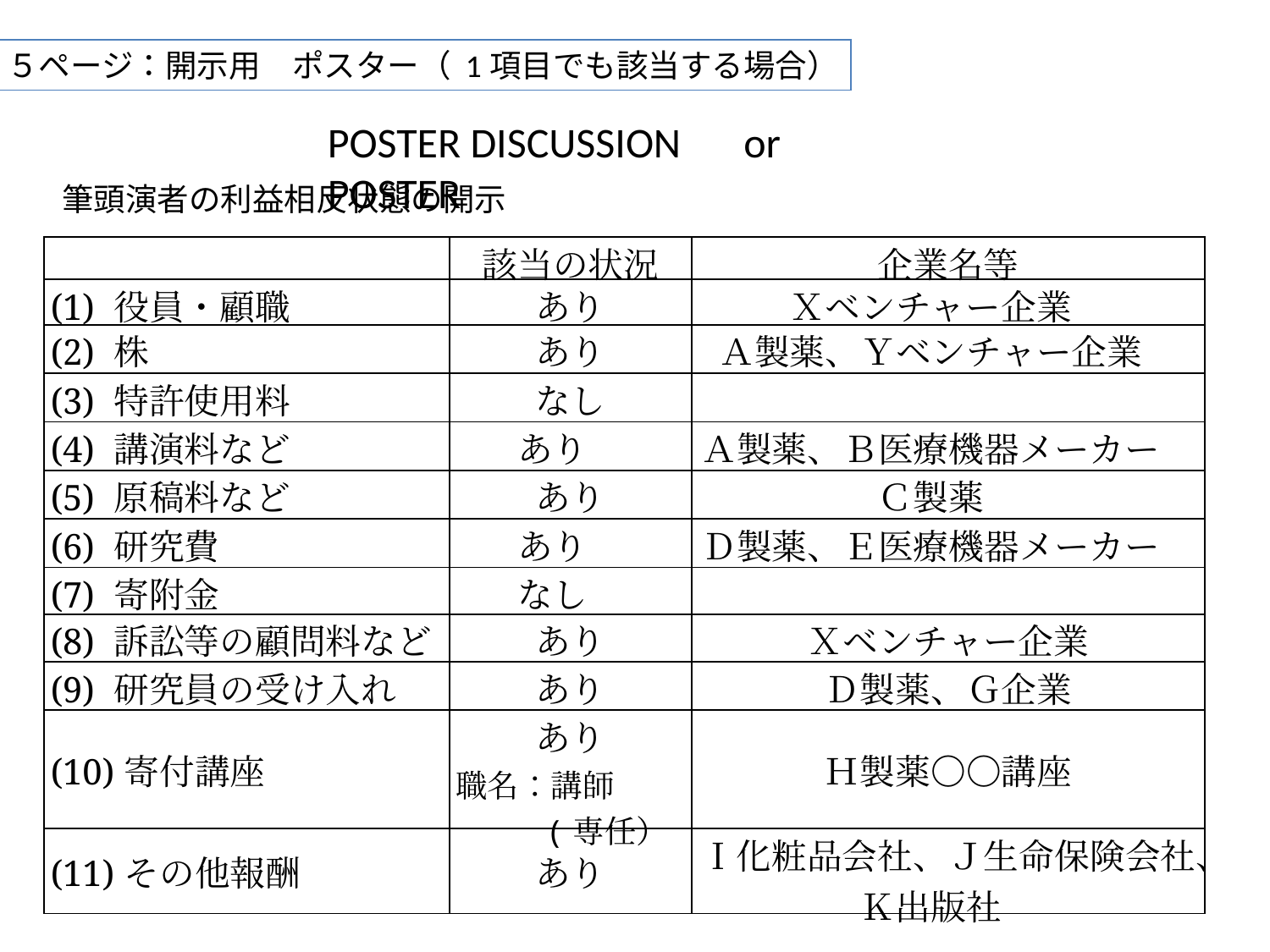

５ページ：開示用　ポスター（ 1項目でも該当する場合）
POSTER DISCUSSION　or POSTER
筆頭演者の利益相反状態の開示
|  | 該当の状況 | 企業名等 |
| --- | --- | --- |
| (1) 役員・顧職 | あり | Ｘベンチャー企業 |
| (2) 株 | あり | Ａ製薬、Ｙベンチャー企業 |
| (3) 特許使用料 | なし |  |
| (4) 講演料など | あり | Ａ製薬、Ｂ医療機器メーカー |
| (5) 原稿料など | あり | Ｃ製薬 |
| (6) 研究費 | あり | Ｄ製薬、Ｅ医療機器メーカー |
| (7) 寄附金 | なし |  |
| (8) 訴訟等の顧問料など | あり | Ｘベンチャー企業 |
| (9) 研究員の受け入れ | あり | Ｄ製薬、Ｇ企業 |
| (10)寄付講座 | あり 職名：講師 　　(専任） | Ｈ製薬〇〇講座 |
| (11)その他報酬 | あり | Ｉ化粧品会社、Ｊ生命保険会社、Ｋ出版社 |